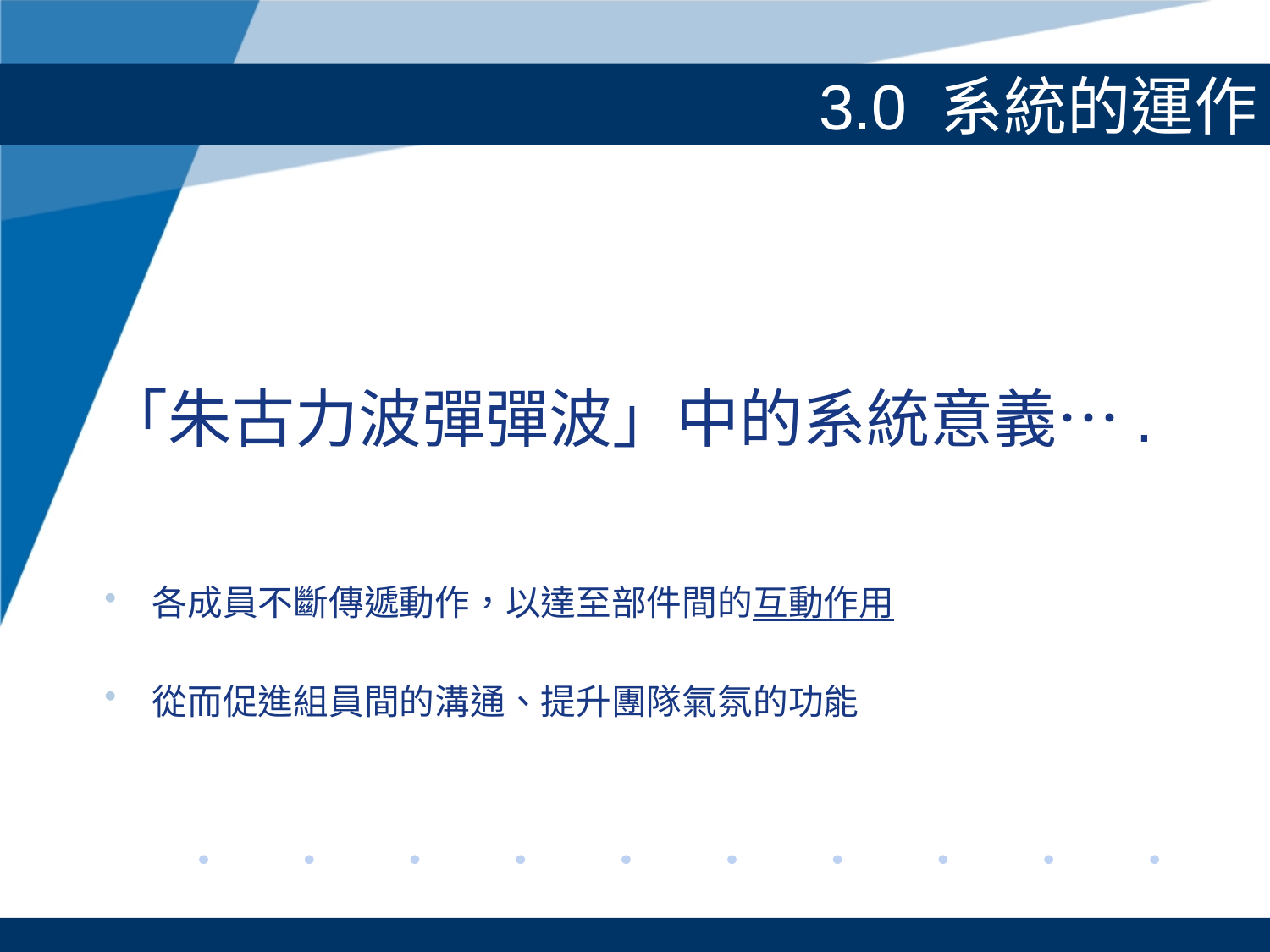

# 3.0 系統的運作

「朱古力波彈彈波」中的系統意義….

各成員不斷傳遞動作，以達至部件間的互動作用

從而促進組員間的溝通、提升團隊氣氛的功能